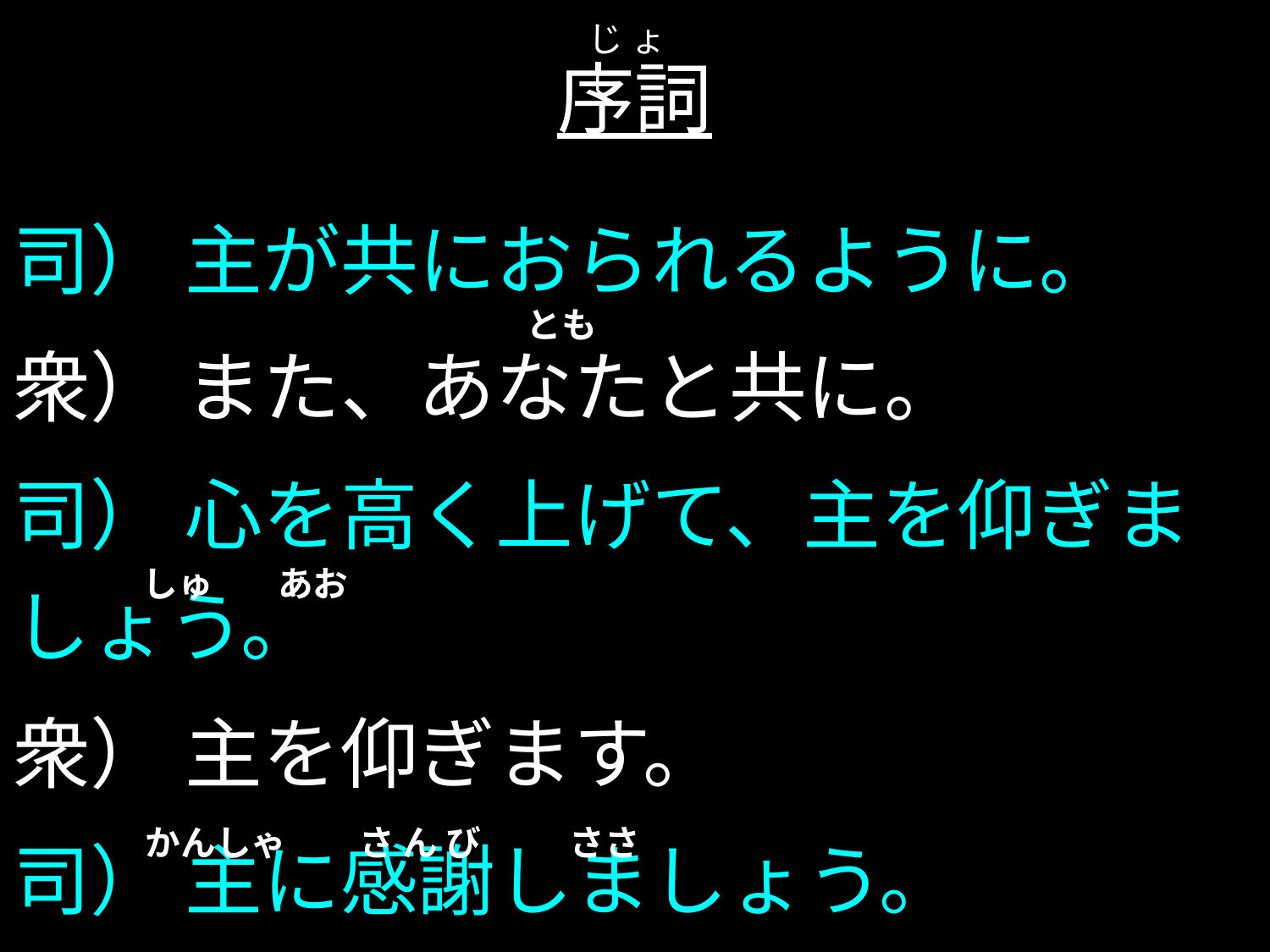

じ ょ し
# 序詞
司） 主が共におられるように。
衆） また、あなたと共に。
司） 心を高く上げて、主を仰ぎましょう。
衆） 主を仰ぎます。
司） 主に感謝しましょう。
衆） 感謝と讃美を捧げます。
                                                              とも
               しゅ        あお
               かんしゃ         さ ん び           ささ